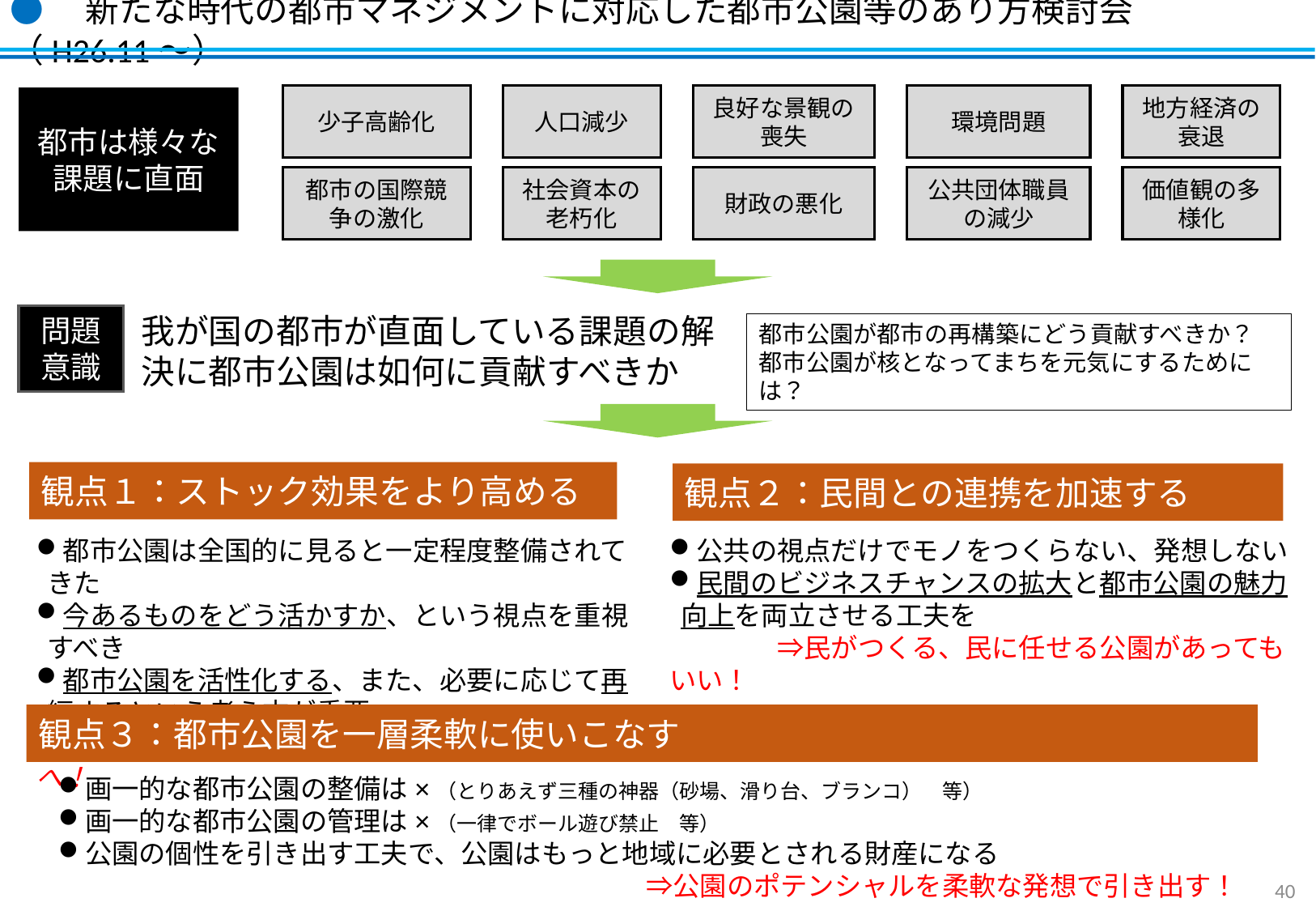

●　新たな時代の都市マネジメントに対応した都市公園等のあり方検討会（H26.11～）

少子高齢化
人口減少
良好な景観の喪失
環境問題
地方経済の衰退
都市は様々な課題に直面
都市の国際競争の激化
社会資本の老朽化
財政の悪化
公共団体職員の減少
価値観の多様化

我が国の都市が直面している課題の解決に都市公園は如何に貢献すべきか
問題
意識
都市公園が都市の再構築にどう貢献すべきか？
都市公園が核となってまちを元気にするためには？

観点１：ストック効果をより高める
観点２：民間との連携を加速する
都市公園は全国的に見ると一定程度整備されてきた
今あるものをどう活かすか、という視点を重視すべき
都市公園を活性化する、また、必要に応じて再編するという考え方が重要
　　　　⇒公園管理者も資産運用を考える時代へ！
公共の視点だけでモノをつくらない、発想しない
民間のビジネスチャンスの拡大と都市公園の魅力向上を両立させる工夫を
　　　　⇒民がつくる、民に任せる公園があってもいい！
観点３：都市公園を一層柔軟に使いこなす
画一的な都市公園の整備は×（とりあえず三種の神器（砂場、滑り台、ブランコ）　等）
画一的な都市公園の管理は×（一律でボール遊び禁止　等）
公園の個性を引き出す工夫で、公園はもっと地域に必要とされる財産になる
　　　　　　　　　　　　　　　　　　⇒公園のポテンシャルを柔軟な発想で引き出す！
40